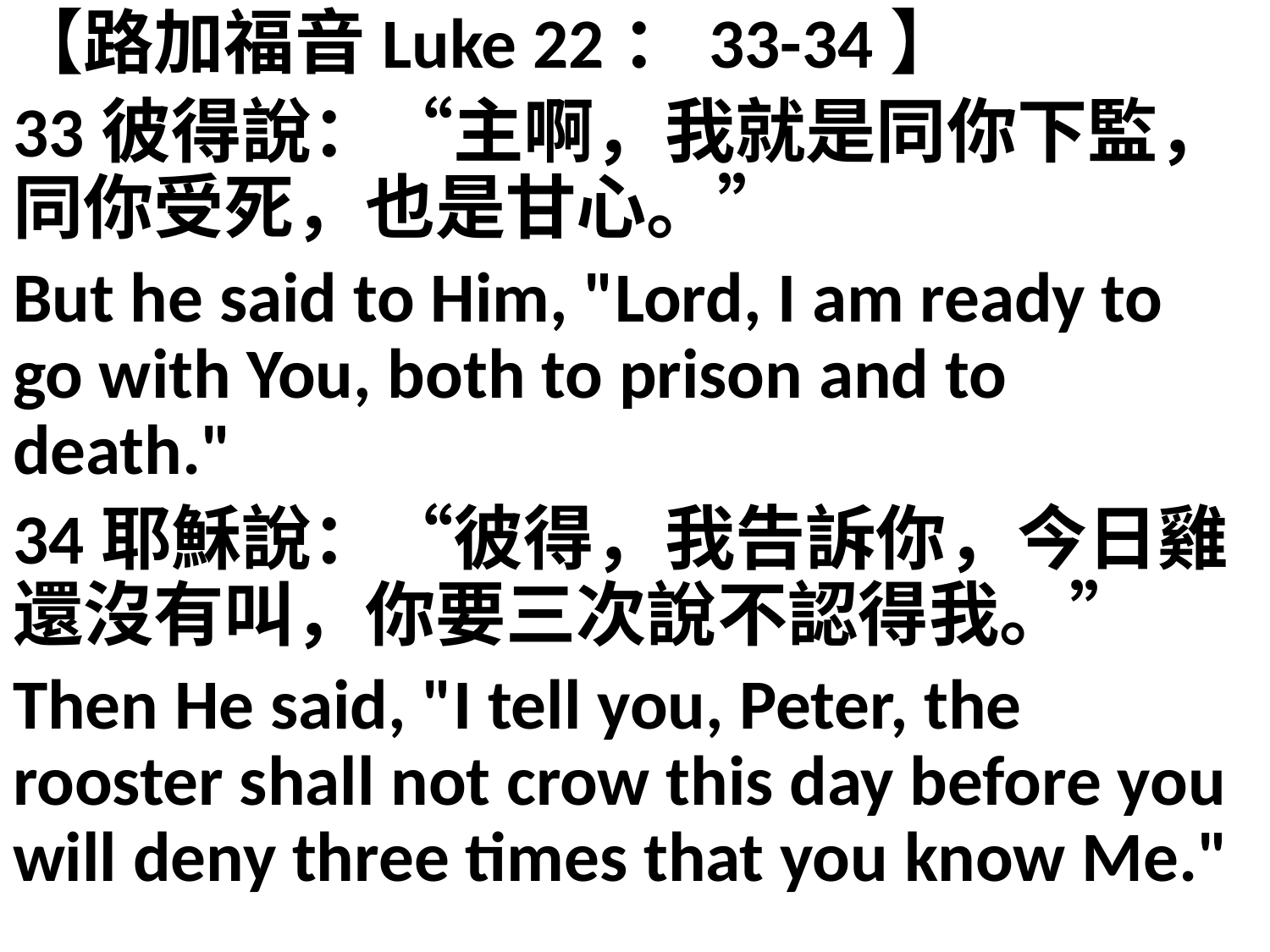

【路加福音Luke 22：33-34】
33彼得說：“主啊，我就是同你下監，同你受死，也是甘心。”
But he said to Him, "Lord, I am ready to go with You, both to prison and to death."
34耶穌說：“彼得，我告訴你，今日雞還沒有叫，你要三次說不認得我。”
Then He said, "I tell you, Peter, the rooster shall not crow this day before you will deny three times that you know Me."